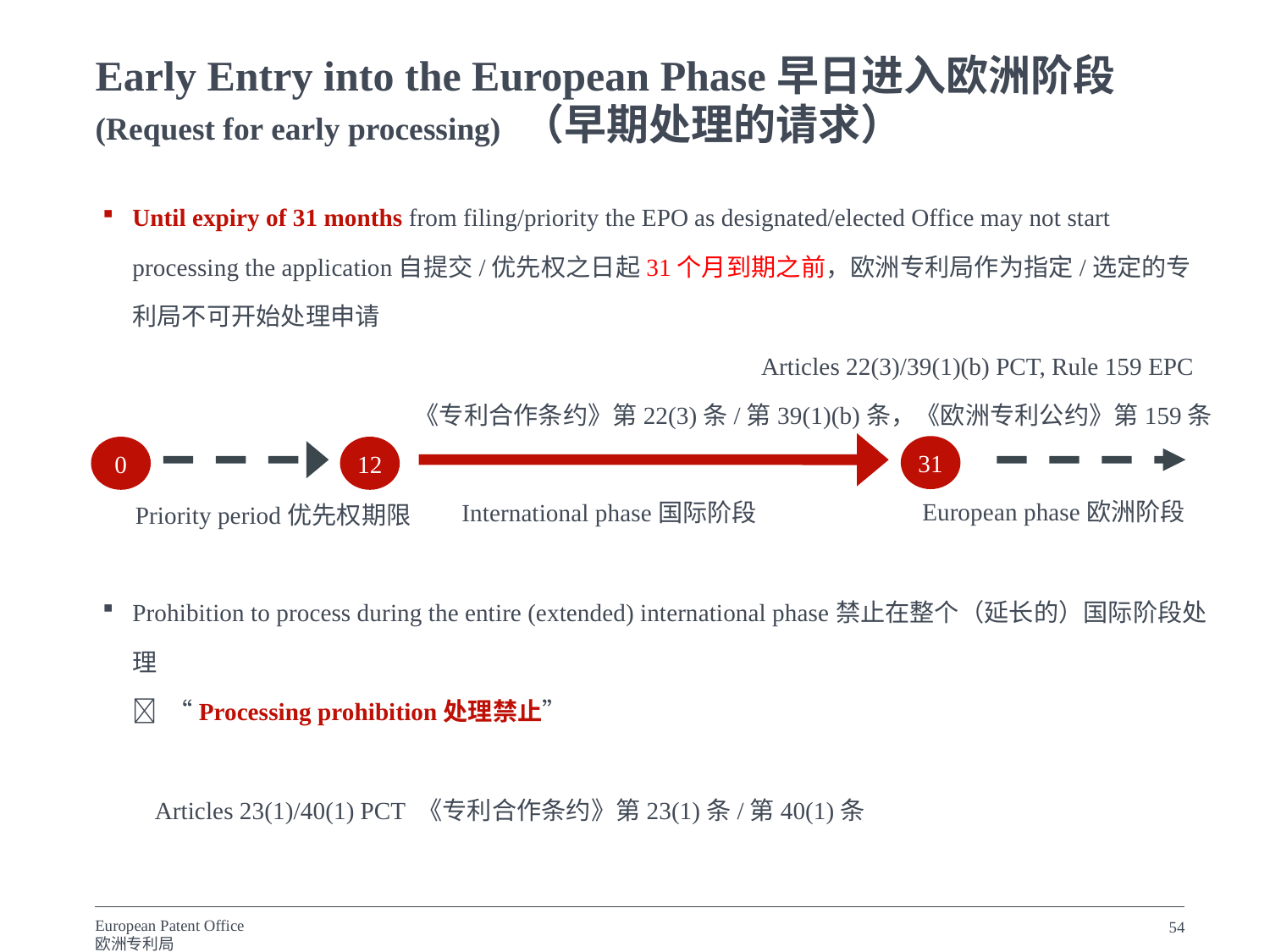

# Early Entry into the European Phase早日进入欧洲阶段 (Request for early processing) （早期处理的请求）
Until expiry of 31 months from filing/priority the EPO as designated/elected Office may not start processing the application自提交/优先权之日起31个月到期之前，欧洲专利局作为指定/选定的专利局不可开始处理申请
Articles 22(3)/39(1)(b) PCT, Rule 159 EPC
《专利合作条约》第22(3)条/第39(1)(b)条，《欧洲专利公约》第159条

Prohibition to process during the entire (extended) international phase禁止在整个（延长的）国际阶段处理
→  “Processing prohibition处理禁止”	   Articles 23(1)/40(1) PCT 《专利合作条约》第23(1)条/第40(1)条
31
0
12

   Priority period优先权期限

International phase国际阶段

European phase欧洲阶段
54